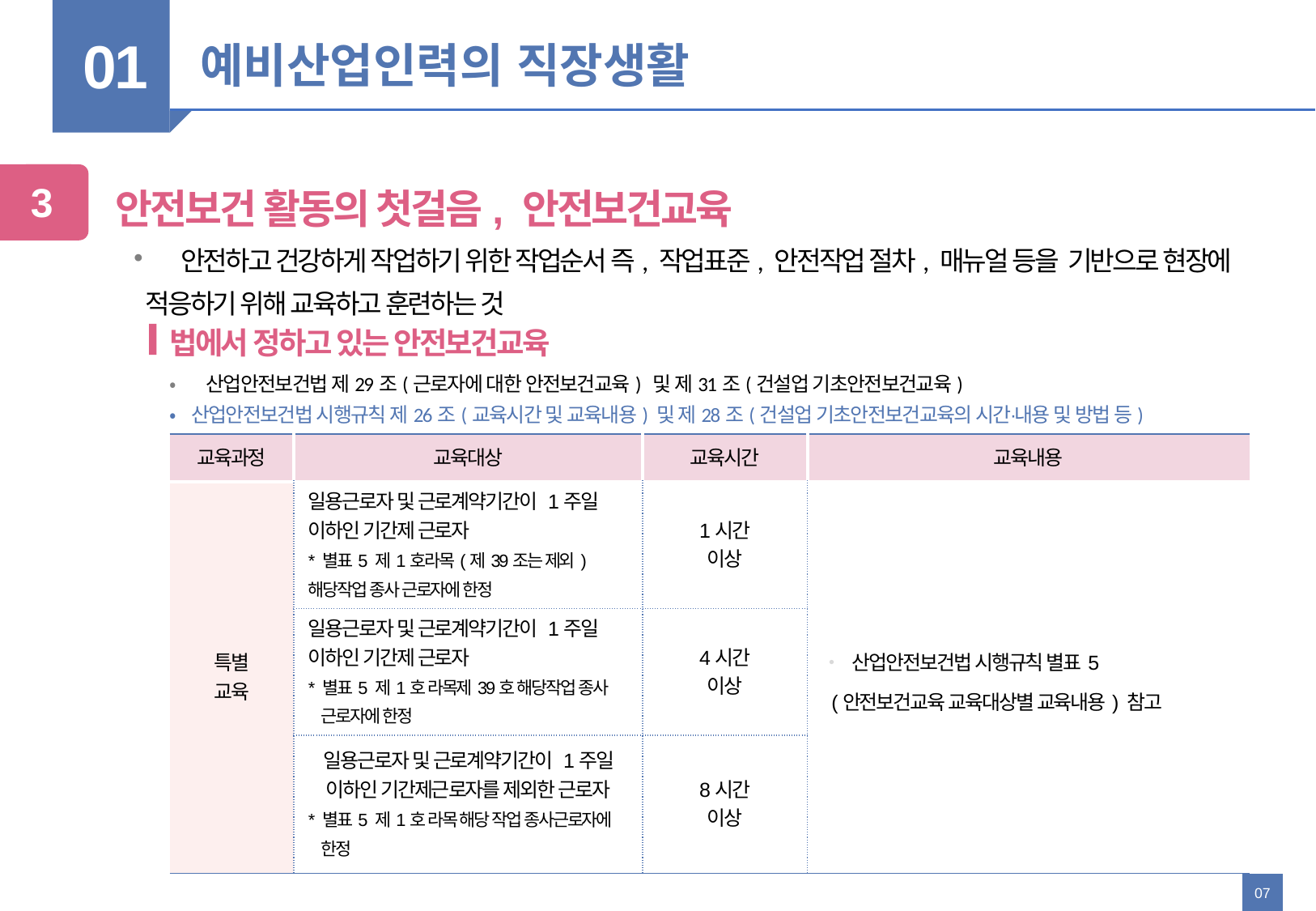

01

예비산업인력의 직장생활

3
안전보건 활동의 첫걸음, 안전보건교육
•   안전하고 건강하게 작업하기 위한 작업순서 즉, 작업표준, 안전작업 절차, 매뉴얼 등을  기반으로 현장에
적응하기 위해 교육하고 훈련하는 것
법에서 정하고 있는 안전보건교육

•  산업안전보건법 제29조(근로자에 대한 안전보건교육)  및 제31조(건설업 기초안전보건교육)
•  산업안전보건법 시행규칙 제26조(교육시간 및 교육내용) 및 제28조(건설업 기초안전보건교육의 시간∙내용 및 방법 등)
| 교육과정 | 교육대상 | 교육시간 | 교육내용 |
| --- | --- | --- | --- |
| 특별 교육 | 일용근로자 및 근로계약기간이 1주일 이하인 기간제 근로자 \* 별표5 제1호라목(제39조는 제외) 해당작업 종사 근로자에 한정 | 1시간 이상 | • 산업안전보건법 시행규칙 별표5 (안전보건교육 교육대상별 교육내용) 참고 |
|  | 일용근로자 및 근로계약기간이 1주일 이하인 기간제 근로자 \* 별표5 제1호 라목제39호 해당작업 종사 근로자에 한정 | 4시간 이상 |  |
| 건설업 기초∙안전 보건교육 | 일용근로자 및 근로계약기간이 1주일 이하인 기간제근로자를 제외한 근로자 \* 별표5 제1호 라목 해당 작업 종사근로자에 한정 | 8시간 이상 | • 산업안전보건법 주요내용(건설 일용근로자 관련부분) • 안전의식 제고에 관한 사항 • 작업별 위험요인과 안전작업방법 (재해사례 및 예방대책) • 건설 직종별 건강장해 위험 요인과 건강관리 |
07